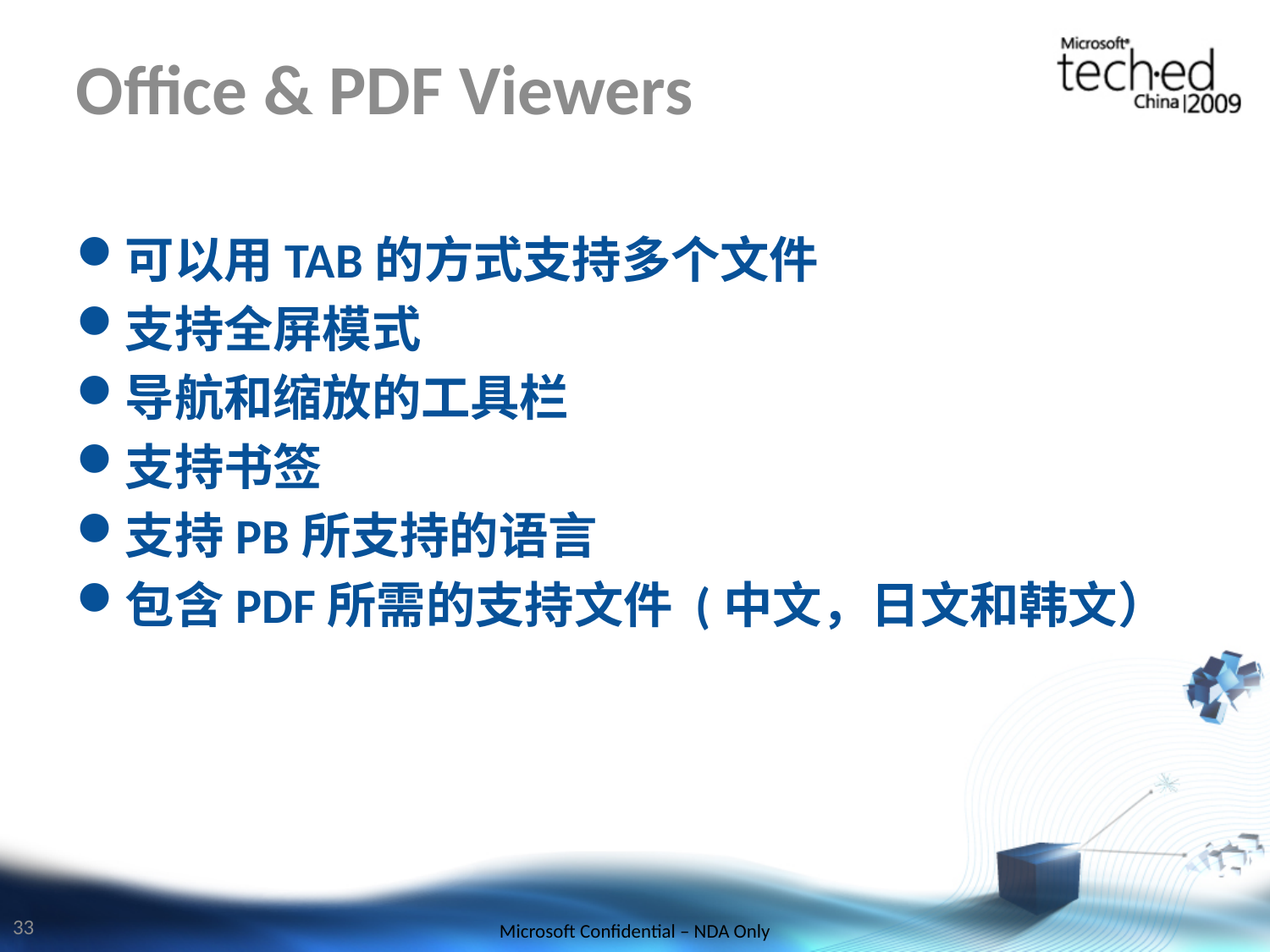

# Office & PDF Viewers
可以用TAB的方式支持多个文件
支持全屏模式
导航和缩放的工具栏
支持书签
支持PB所支持的语言
包含PDF所需的支持文件 (中文，日文和韩文）
33
Microsoft Confidential – NDA Only